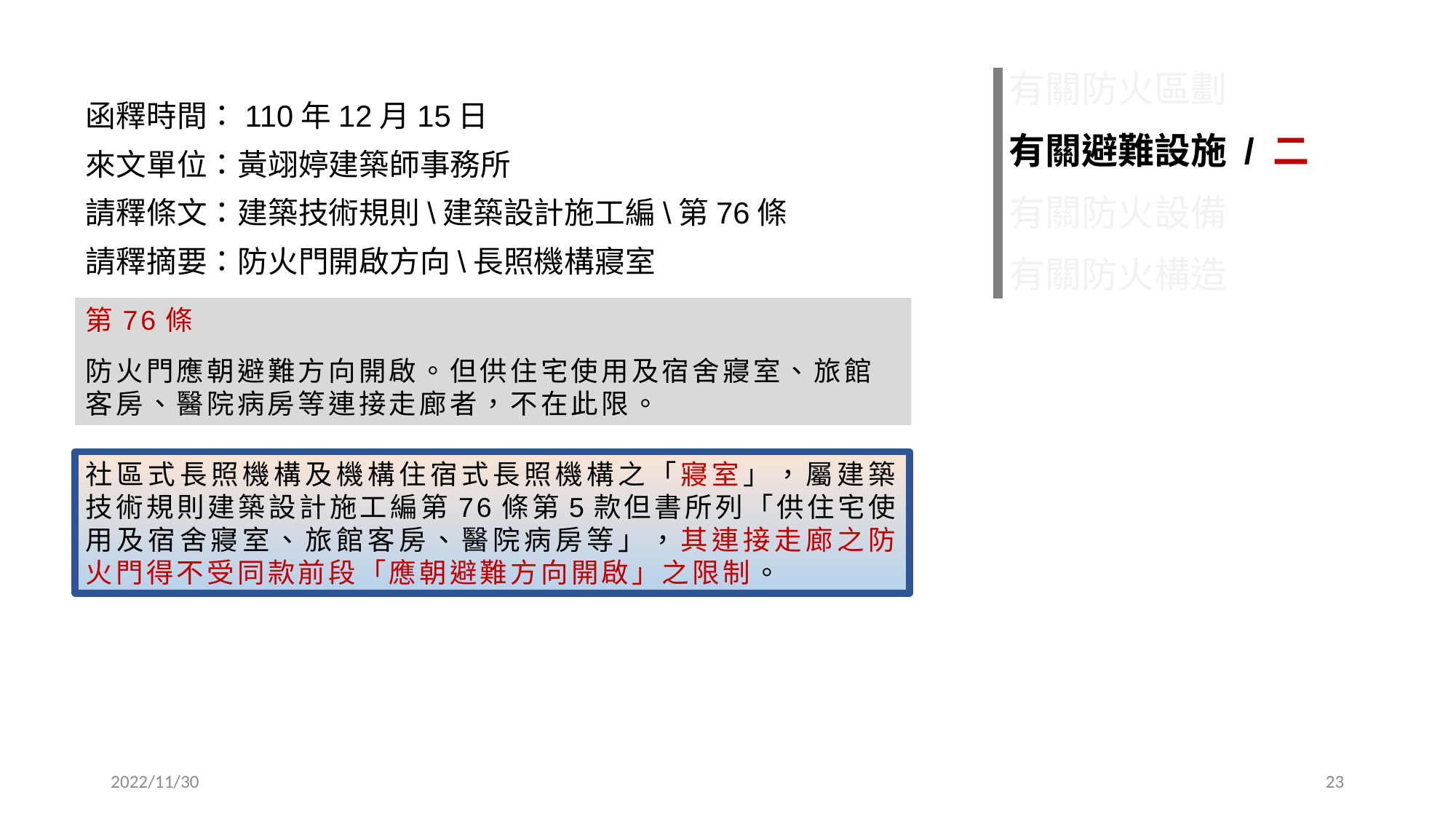

有關防火區劃
有關避難設施 / 二
有關防火設備
有關防火構造

函釋時間：110年12月15日
來文單位：黃翊婷建築師事務所
請釋條文：建築技術規則\建築設計施工編\第76條
請釋摘要：防火門開啟方向\長照機構寢室
第76條
防火門應朝避難方向開啟。但供住宅使用及宿舍寢室、旅館客房、醫院病房等連接走廊者，不在此限。
社區式長照機構及機構住宿式長照機構之「寢室」，屬建築技術規則建築設計施工編第76條第5款但書所列「供住宅使用及宿舍寢室、旅館客房、醫院病房等」，其連接走廊之防火門得不受同款前段「應朝避難方向開啟」之限制。
2022/11/30
23